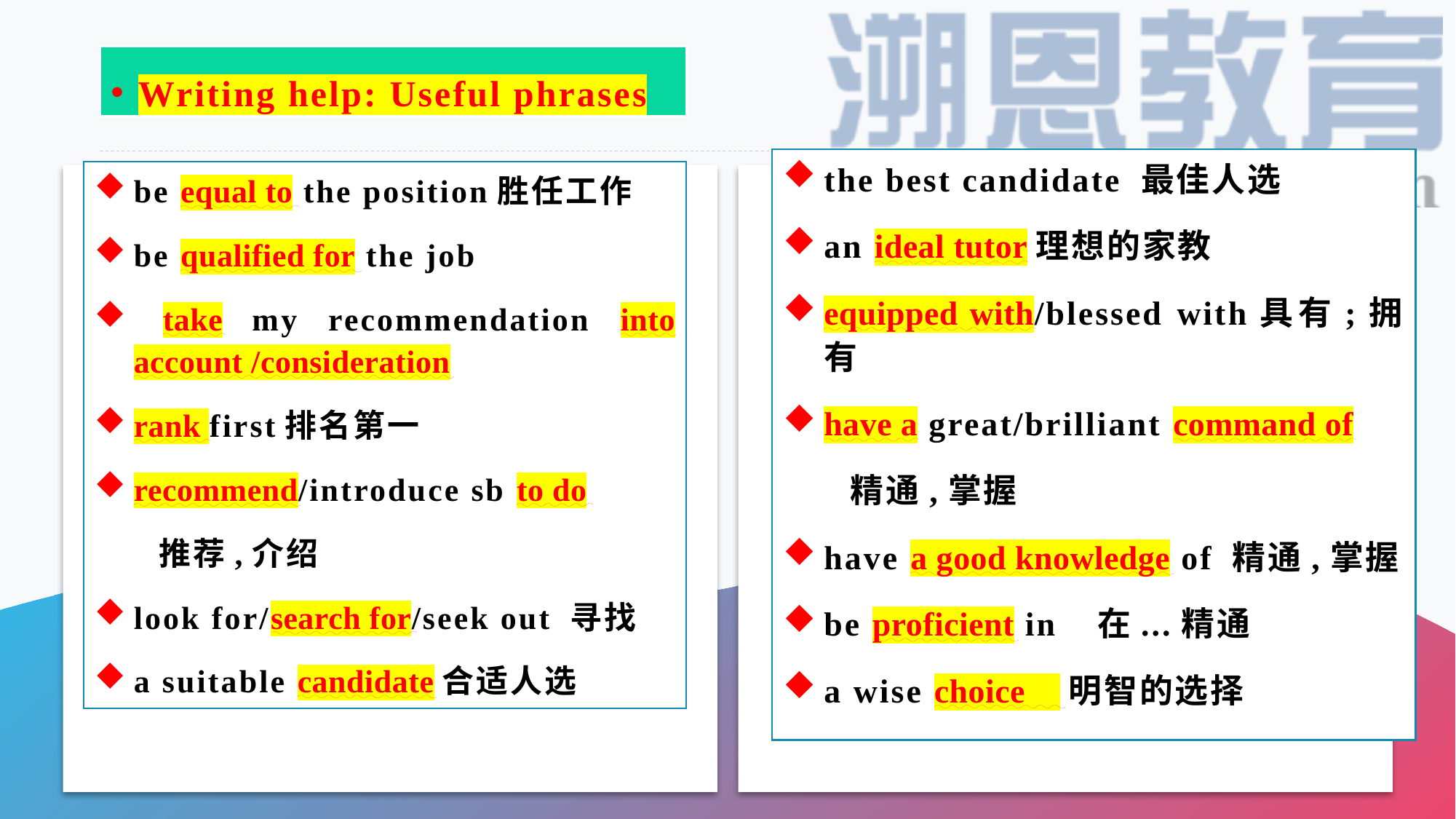

# Writing help: Useful phrases
the best candidate 最佳人选
an ideal tutor理想的家教
equipped with/blessed with具有;拥有
have a great/brilliant command of
      精通,掌握
have a good knowledge of 精通,掌握
be proficient in   在...精通
a wise choice    明智的选择

be equal to the position胜任工作
be qualified for the job
 take my recommendation into account /consideration
rank first排名第一
recommend/introduce sb to do
      推荐,介绍
look for/search for/seek out 寻找
a suitable candidate合适人选